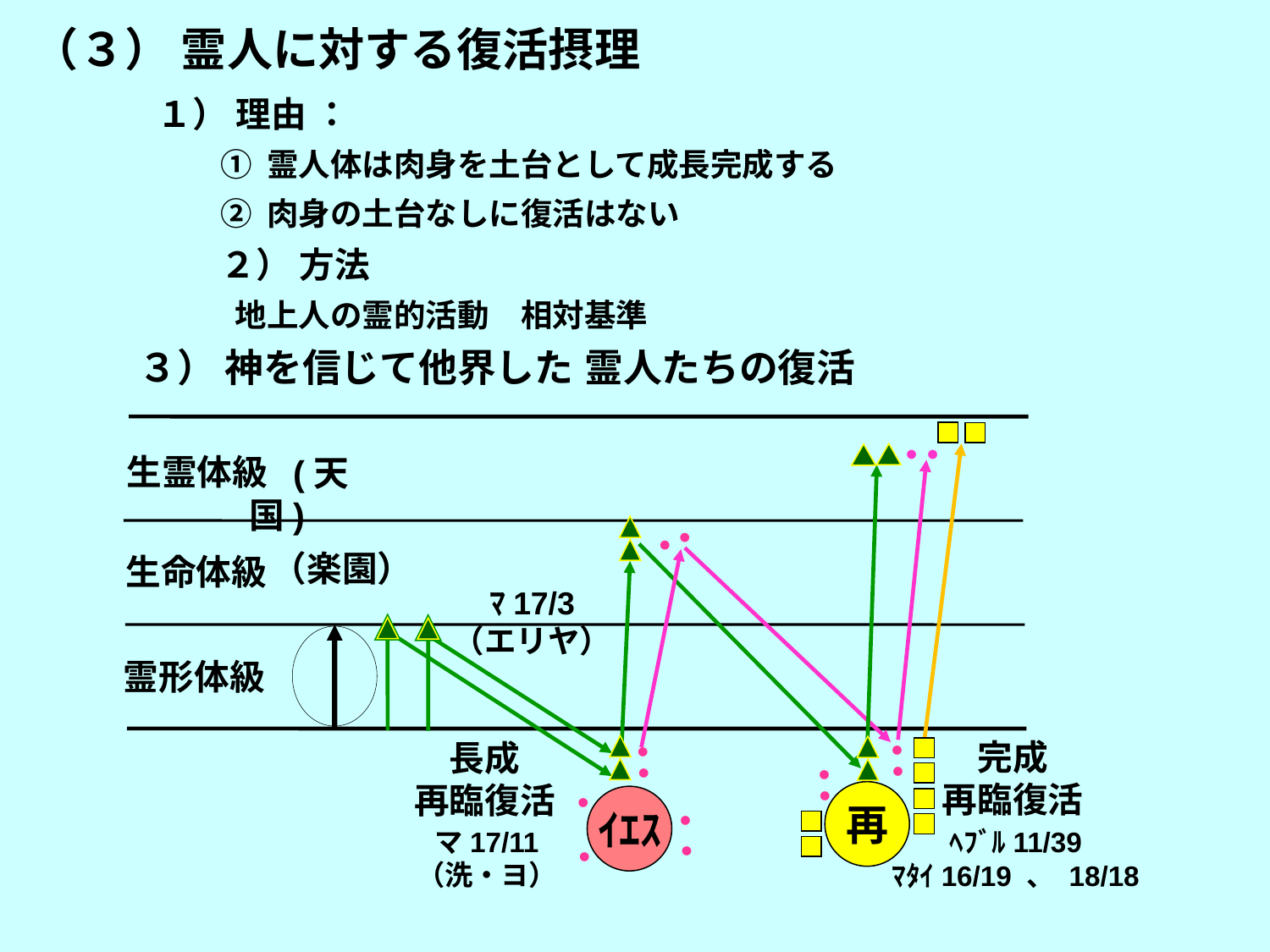

（３） 霊人に対する復活摂理

１） 理由 ：
① 霊人体は肉身を土台として成長完成する
② 肉身の土台なしに復活はない
２） 方法
 地上人の霊的活動　相対基準
３） 神を信じて他界した 霊人たちの復活

●
●

生霊体級
　(天国)

●
●

（楽園）

生命体級

ﾏ17/3
（エリヤ）

霊形体級

完成
再臨復活
長成
再臨復活
●
●
●
●

●
●

再
ｲｴｽ
●
●

●
●

マ17/11
（洗・ヨ）
ﾍﾌﾞﾙ11/39
ﾏﾀｲ16/19 、 18/18